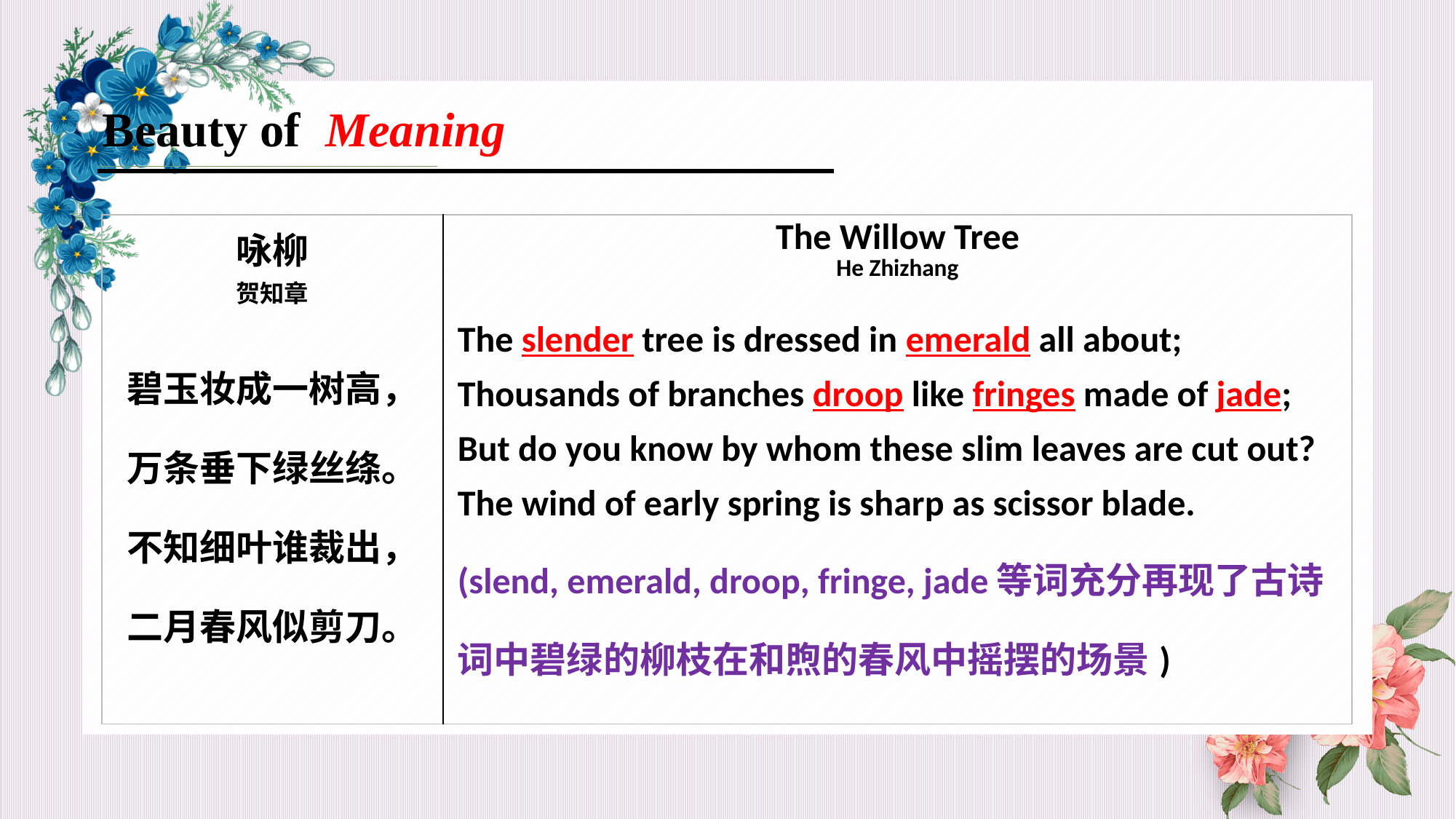

Beauty of  Meaning
| 咏柳 贺知章 碧玉妆成一树高， 万条垂下绿丝绦。 不知细叶谁裁出， 二月春风似剪刀。 | The Willow Tree He Zhizhang The slender tree is dressed in emerald all about; Thousands of branches droop like fringes made of jade; But do you know by whom these slim leaves are cut out? The wind of early spring is sharp as scissor blade. (slend, emerald, droop, fringe, jade等词充分再现了古诗词中碧绿的柳枝在和煦的春风中摇摆的场景) |
| --- | --- |